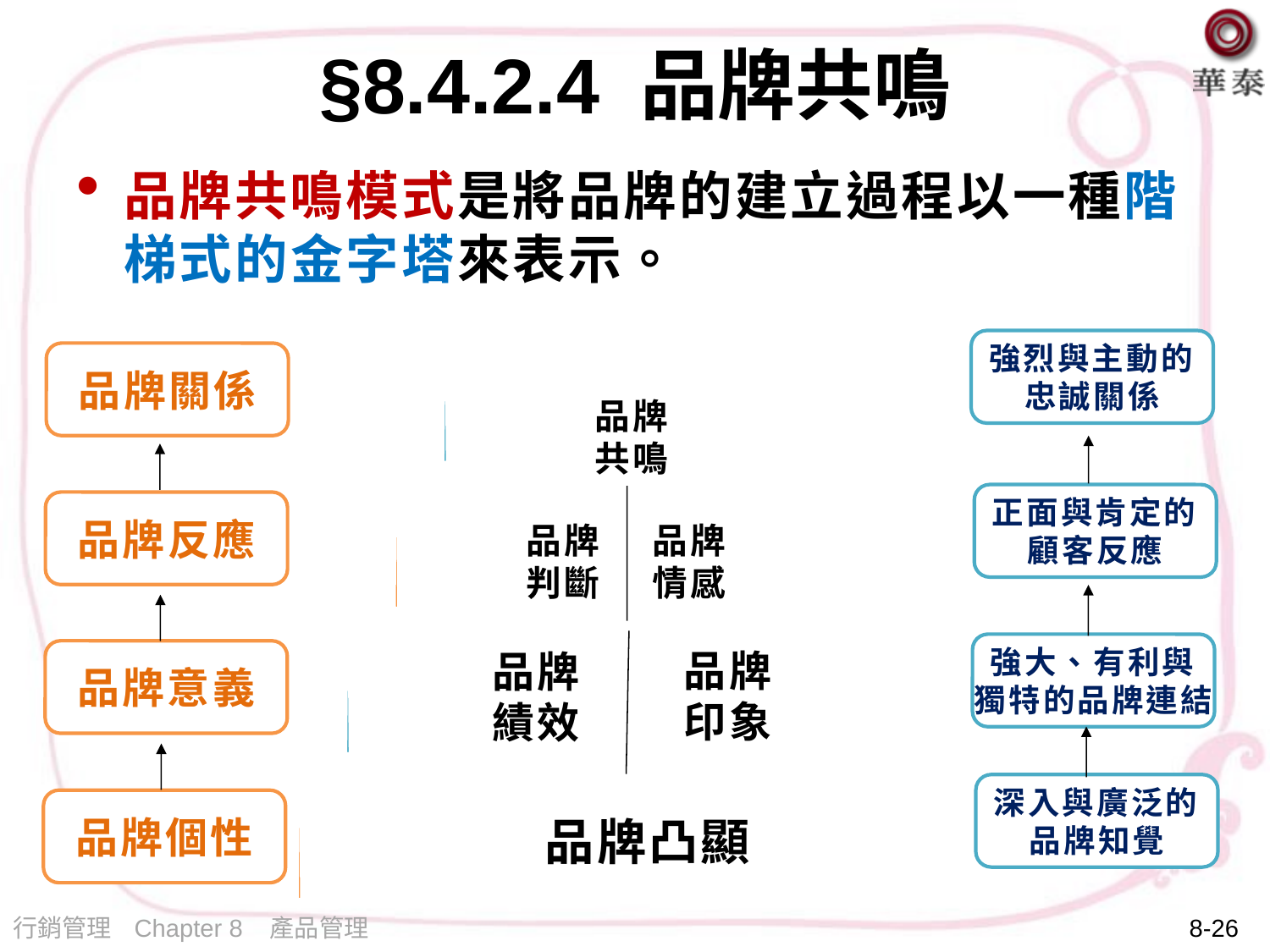

# §8.4.2.4 品牌共鳴
品牌共鳴模式是將品牌的建立過程以一種階梯式的金字塔來表示。
強烈與主動的
忠誠關係

品牌關係
品牌
共鳴

正面與肯定的
顧客反應

品牌反應
品牌
判斷
品牌
情感

強大、有利與
獨特的品牌連結
品牌
印象
品牌
績效
品牌意義

深入與廣泛的
品牌知覺
品牌個性
品牌凸顯
8-26
行銷管理   Chapter 8   產品管理